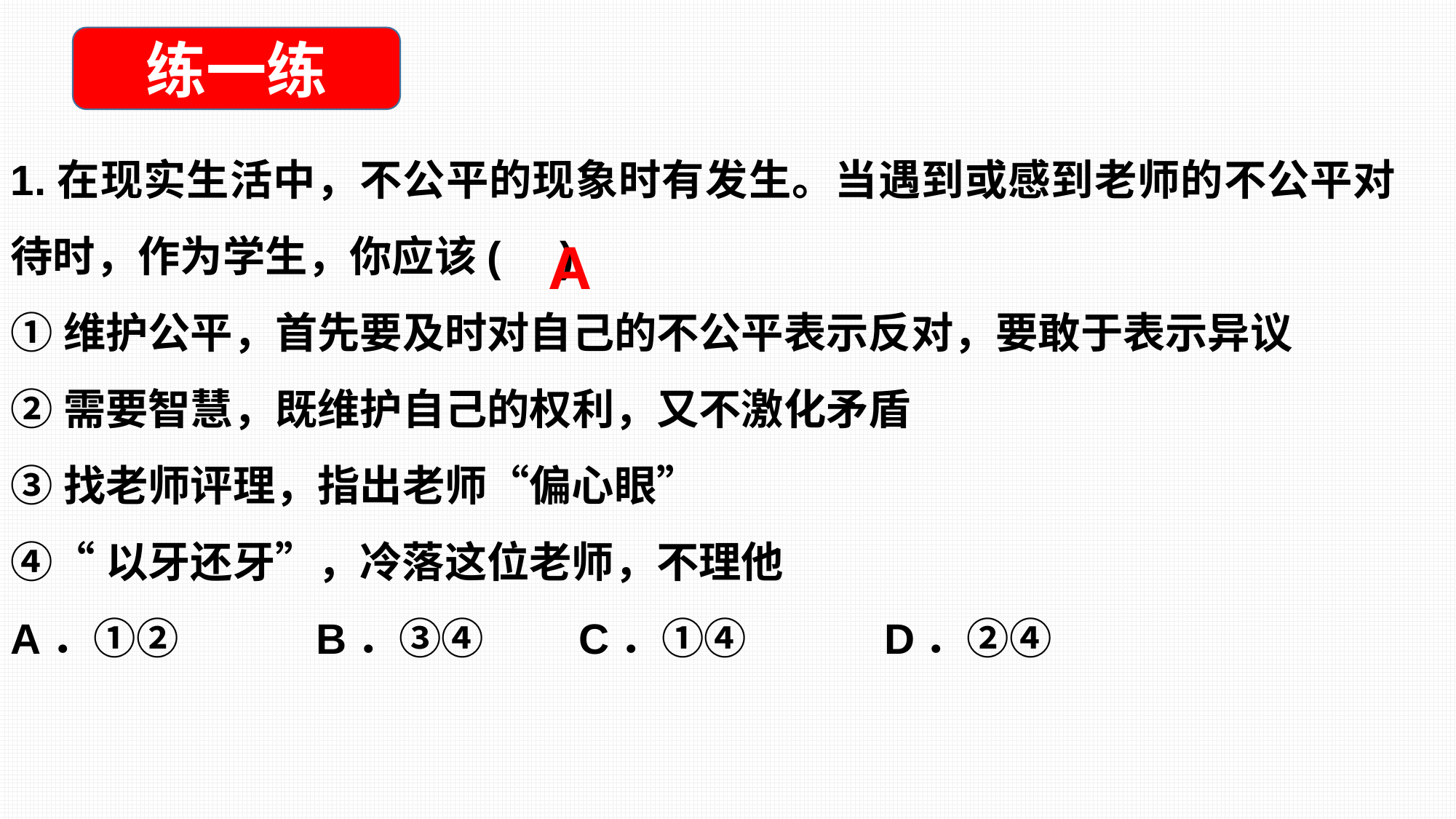

练一练
1.在现实生活中，不公平的现象时有发生。当遇到或感到老师的不公平对待时，作为学生，你应该(     )
①维护公平，首先要及时对自己的不公平表示反对，要敢于表示异议
②需要智慧，既维护自己的权利，又不激化矛盾
③找老师评理，指出老师“偏心眼”
④“以牙还牙”，冷落这位老师，不理他
A．①②　　　B．③④　　C．①④　　　D．②④
A